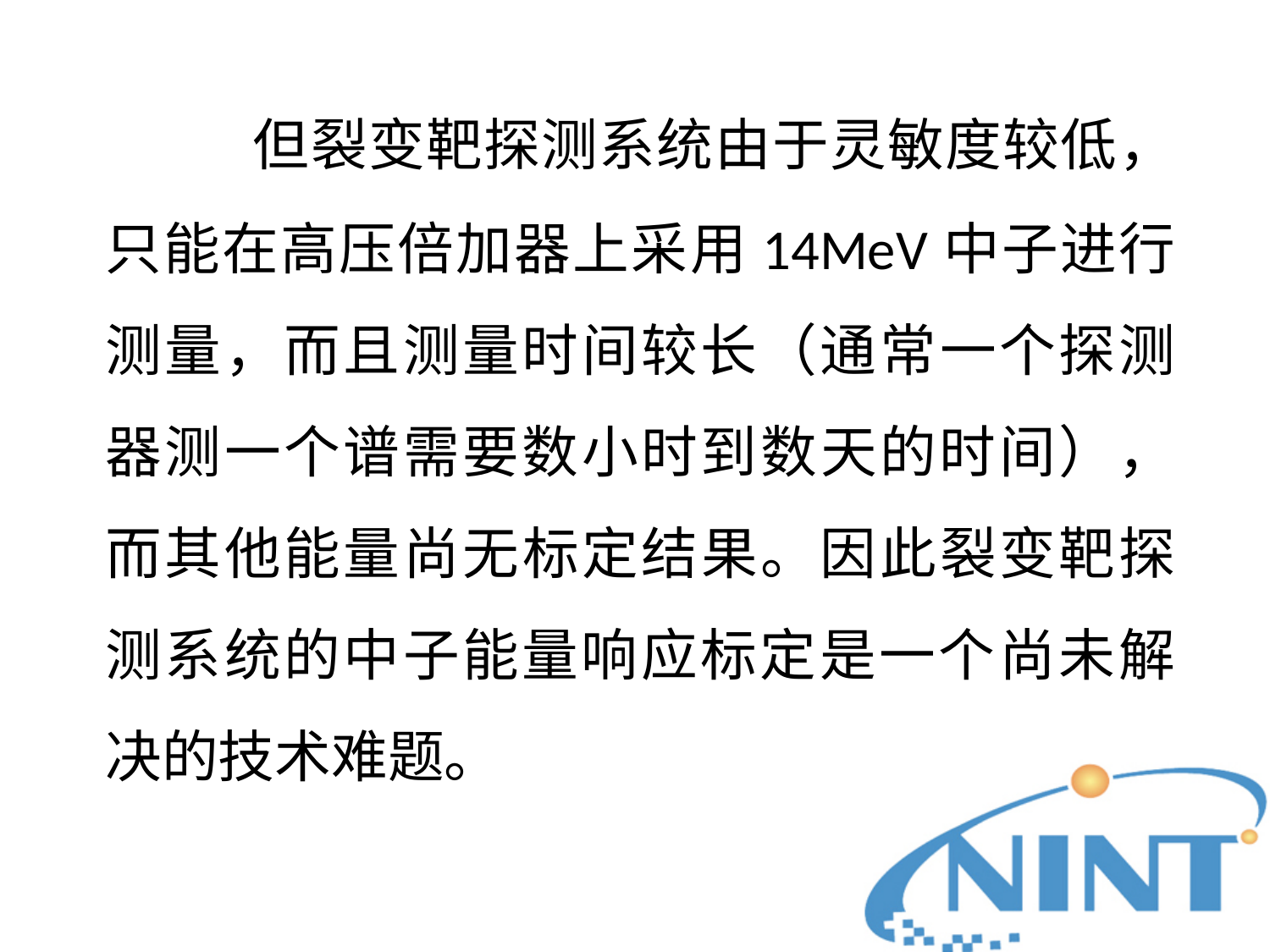

但裂变靶探测系统由于灵敏度较低，只能在高压倍加器上采用14MeV中子进行测量，而且测量时间较长（通常一个探测器测一个谱需要数小时到数天的时间），而其他能量尚无标定结果。因此裂变靶探测系统的中子能量响应标定是一个尚未解决的技术难题。